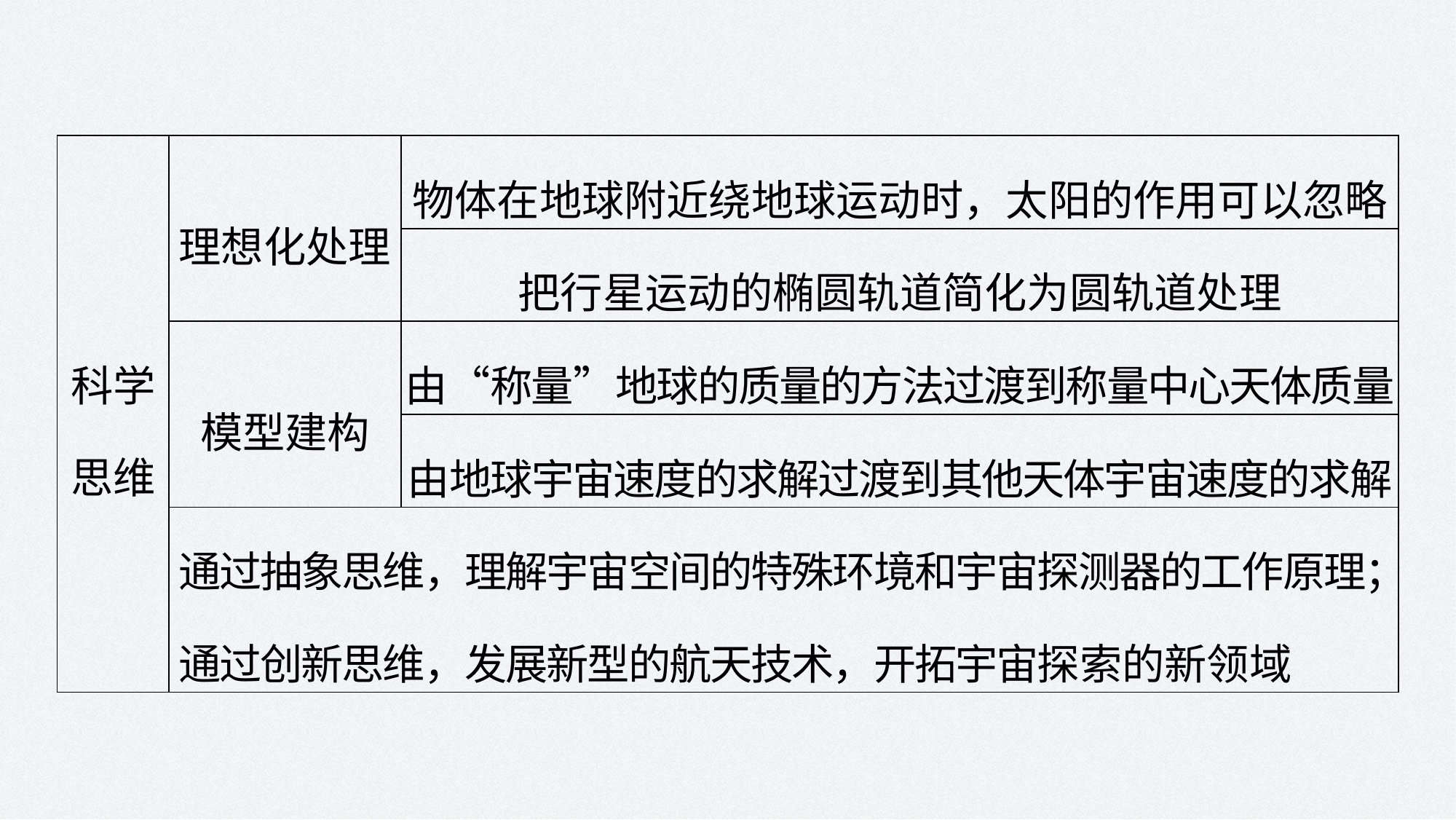

| 科学 思维 | 理想化处理 | 物体在地球附近绕地球运动时，太阳的作用可以忽略 |
| --- | --- | --- |
|  |  | 把行星运动的椭圆轨道简化为圆轨道处理 |
|  | 模型建构 | 由“称量”地球的质量的方法过渡到称量中心天体质量 |
|  |  | 由地球宇宙速度的求解过渡到其他天体宇宙速度的求解 |
|  | 通过抽象思维，理解宇宙空间的特殊环境和宇宙探测器的工作原理；通过创新思维，发展新型的航天技术，开拓宇宙探索的新领域 |  |